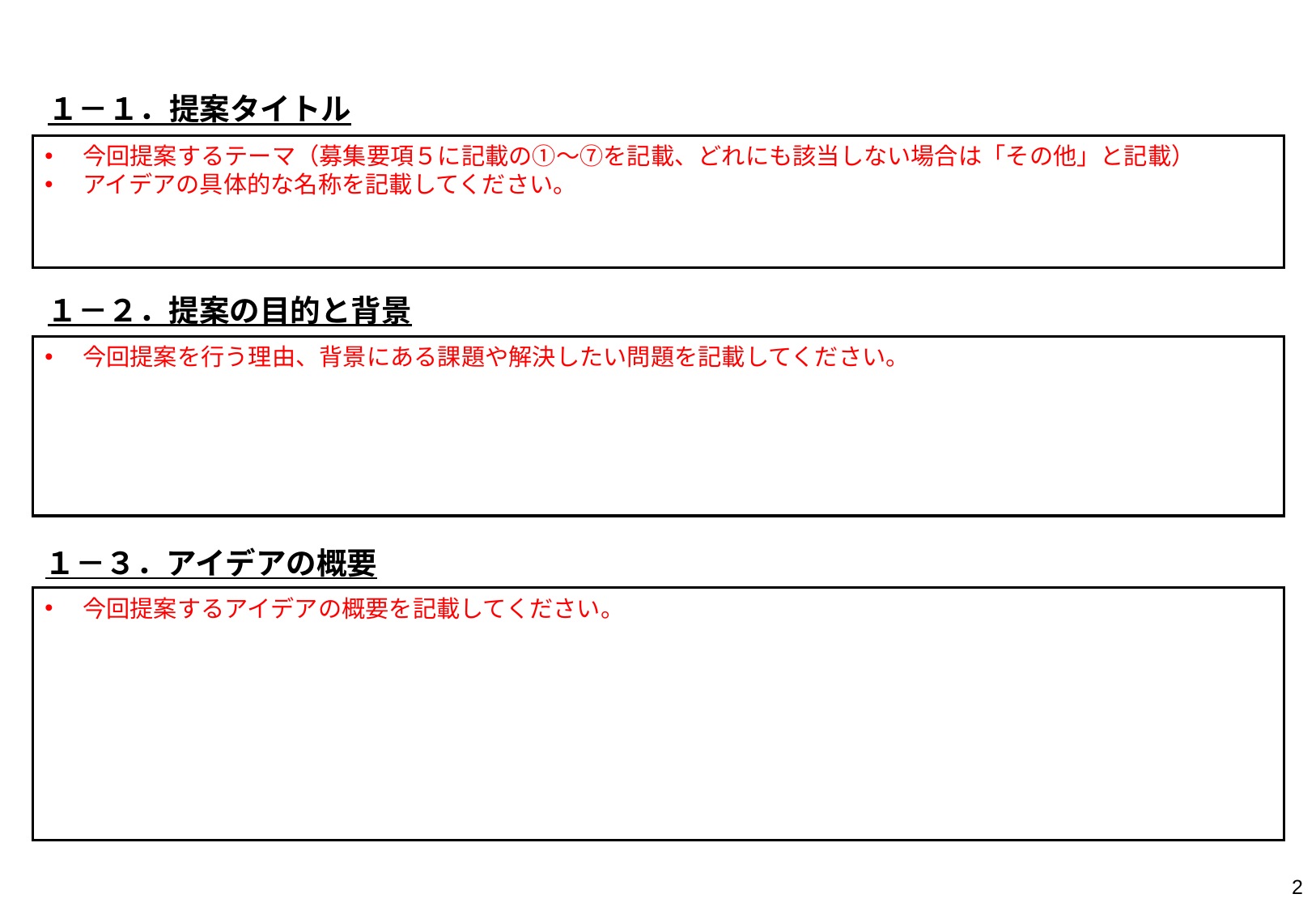

１－１．提案タイトル
今回提案するテーマ（募集要項５に記載の①～⑦を記載、どれにも該当しない場合は「その他」と記載）
アイデアの具体的な名称を記載してください。
１－２．提案の目的と背景
今回提案を行う理由、背景にある課題や解決したい問題を記載してください。
１－３．アイデアの概要
今回提案するアイデアの概要を記載してください。
2